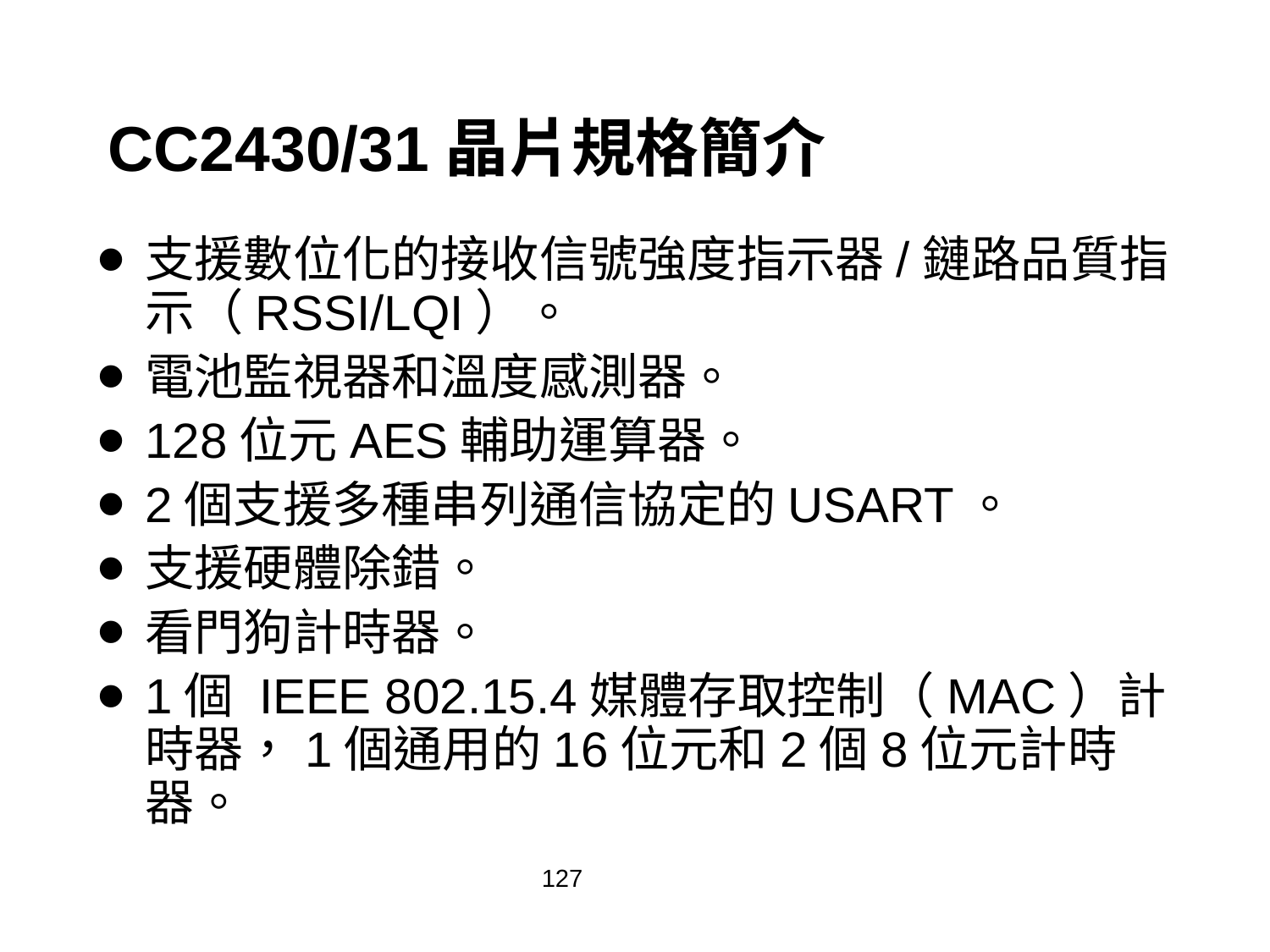

# CC2430/31晶片規格簡介
支援數位化的接收信號強度指示器/鏈路品質指示（RSSI/LQI）。
電池監視器和溫度感測器。
128位元AES輔助運算器。
2個支援多種串列通信協定的USART。
支援硬體除錯。
看門狗計時器。
1個 IEEE 802.15.4媒體存取控制（MAC）計時器，1個通用的16位元和2個8位元計時器。
127